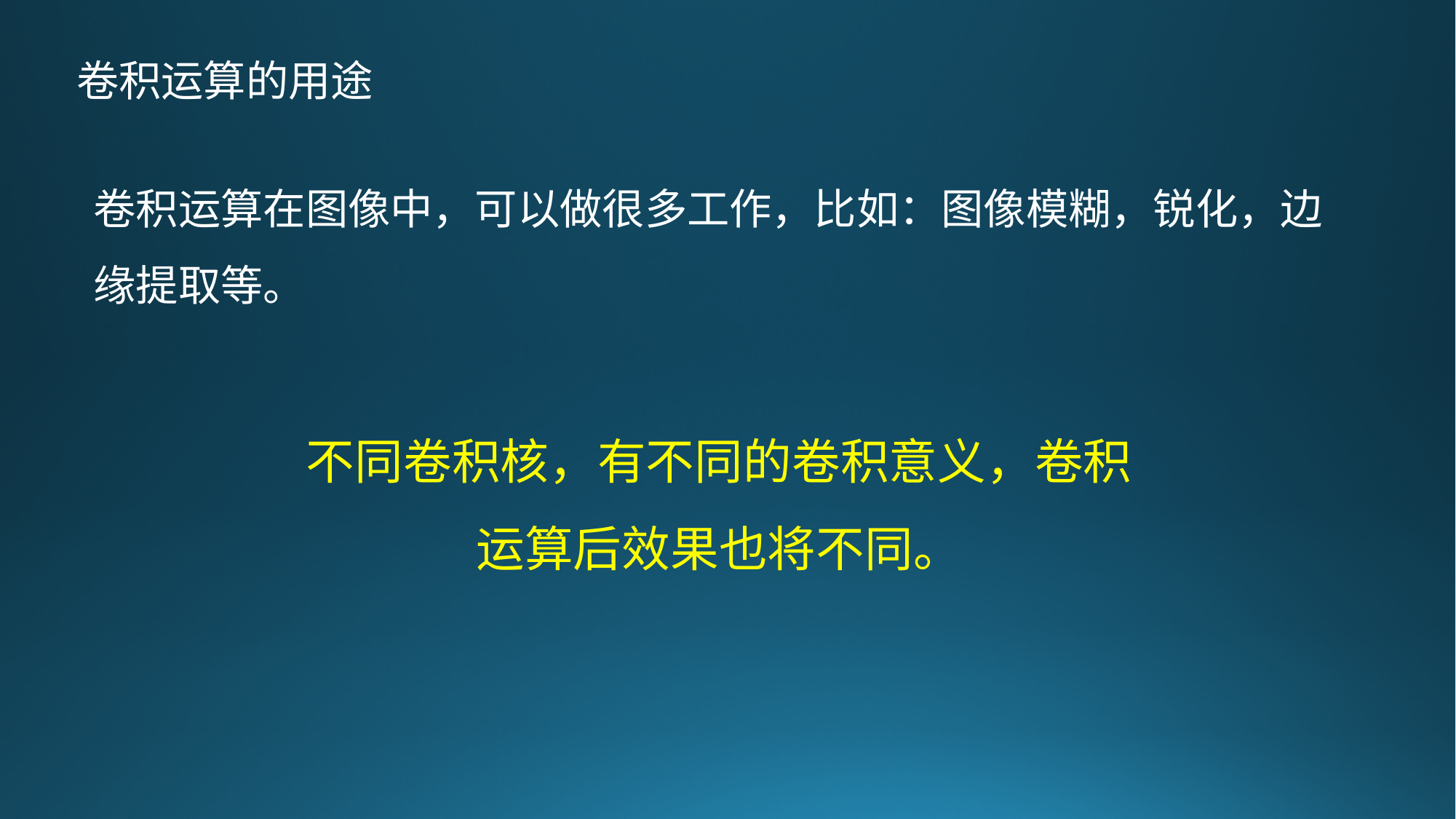

卷积运算的用途
卷积运算在图像中，可以做很多工作，比如：图像模糊，锐化，边缘提取等。
不同卷积核，有不同的卷积意义，卷积运算后效果也将不同。